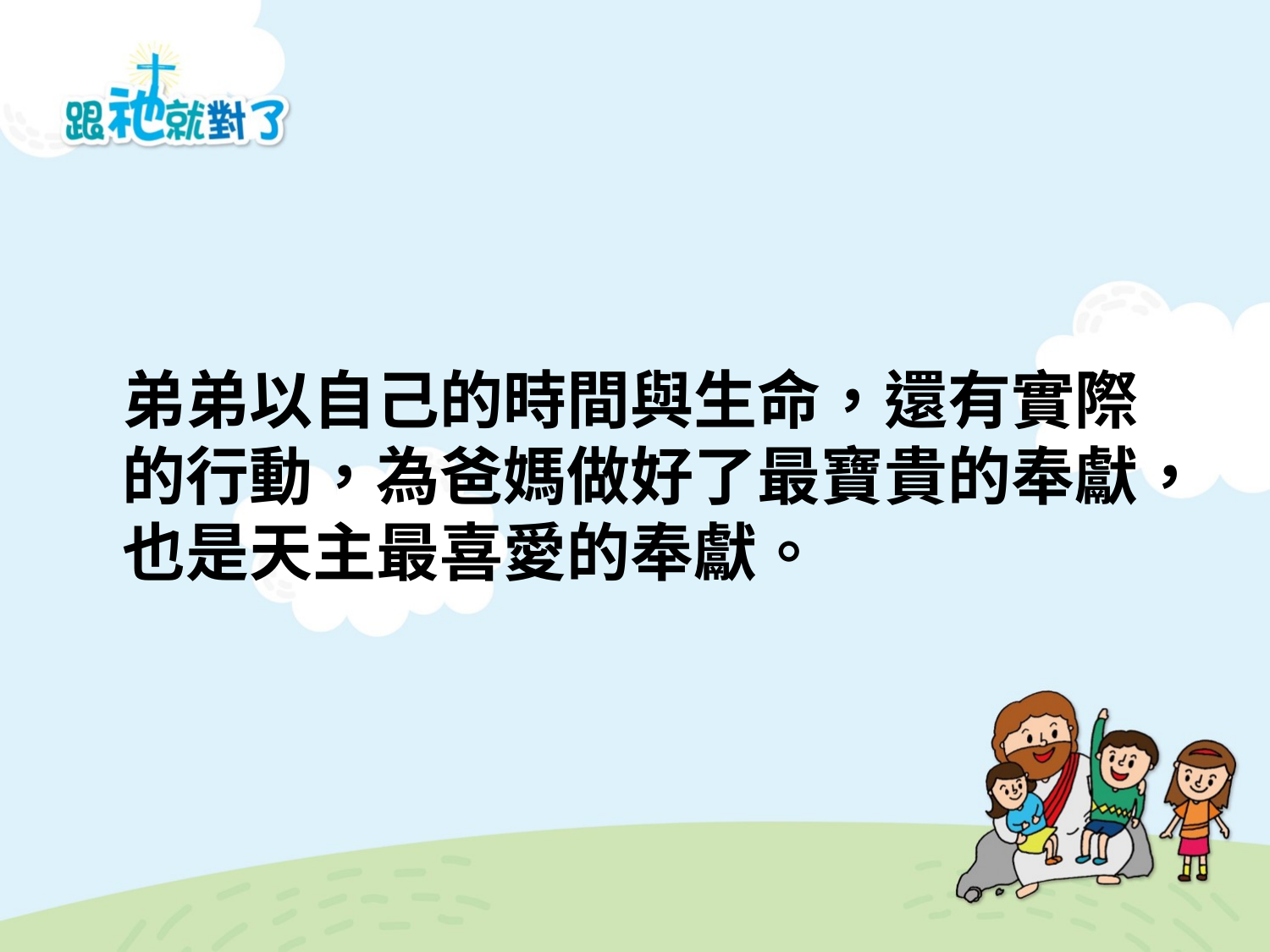

弟弟以自己的時間與生命，還有實際的行動，為爸媽做好了最寶貴的奉獻，也是天主最喜愛的奉獻。